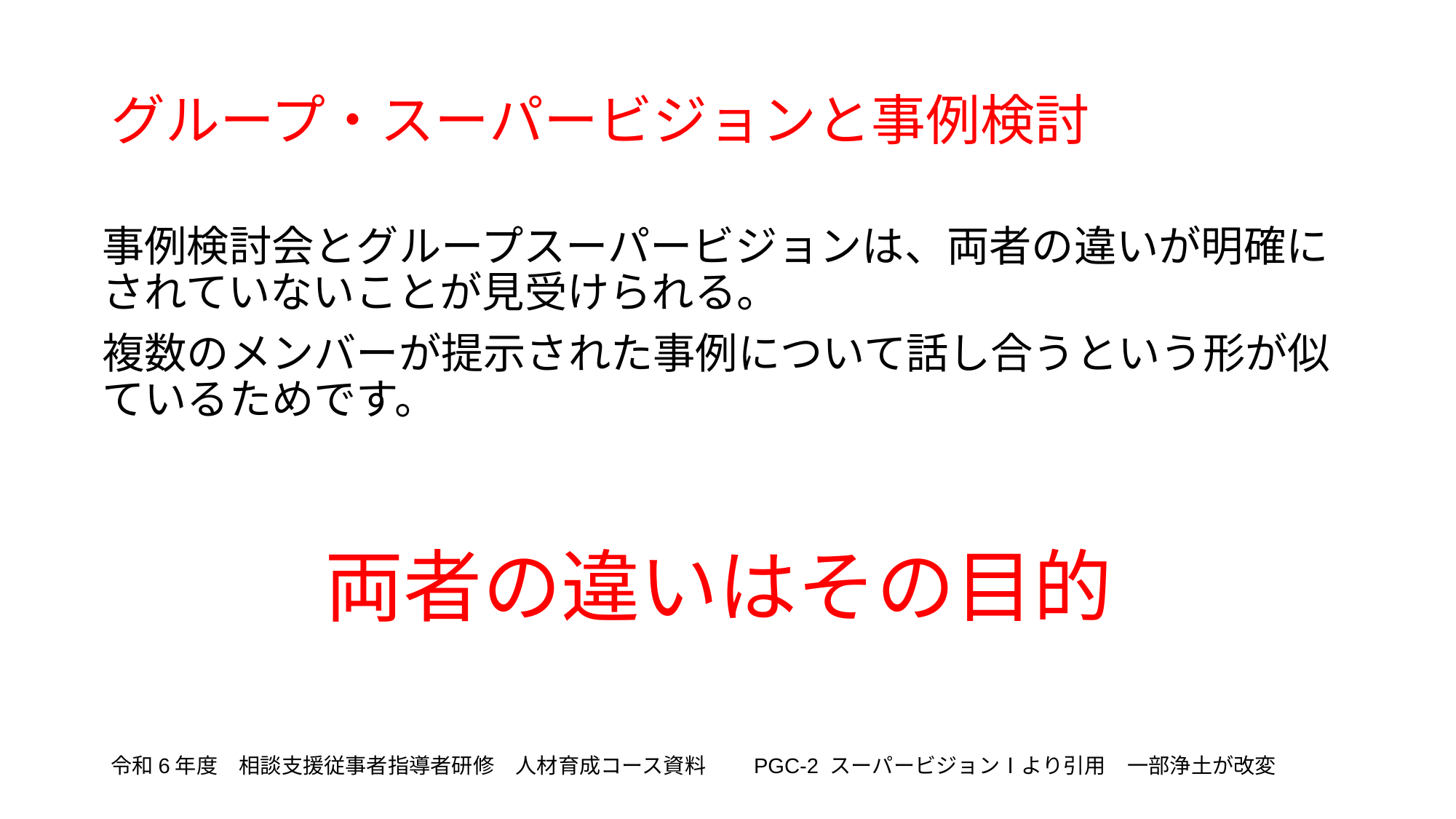

# グループ・スーパービジョンと事例検討
事例検討会とグループスーパービジョンは、両者の違いが明確にされていないことが見受けられる。
複数のメンバーが提示された事例について話し合うという形が似ているためです。

両者の違いはその目的
令和6年度　相談支援従事者指導者研修　人材育成コース資料　　PGC-2 スーパービジョンⅠより引用　一部浄土が改変